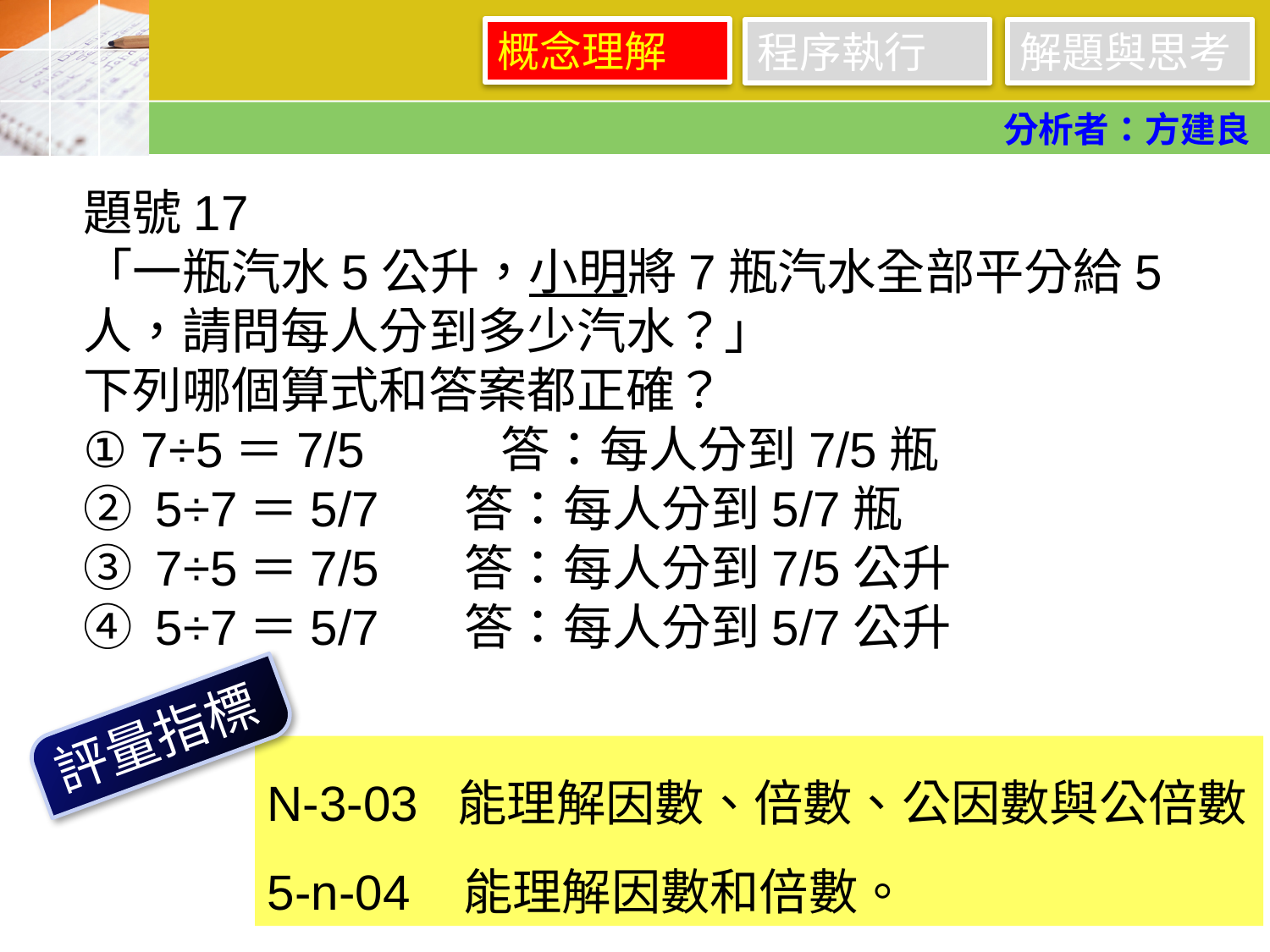

概念理解
程序執行
解題與思考
分析者：方建良
題號17
「一瓶汽水5公升，小明將7瓶汽水全部平分給5人，請問每人分到多少汽水？」
下列哪個算式和答案都正確？
① 7÷5＝7/5         答：每人分到7/5瓶
② 5÷7＝5/7	答：每人分到5/7瓶
③ 7÷5＝7/5	答：每人分到7/5公升
④ 5÷7＝5/7	答：每人分到5/7公升
評量指標
N-3-03  能理解因數、倍數、公因數與公倍數
5-n-04   能理解因數和倍數。